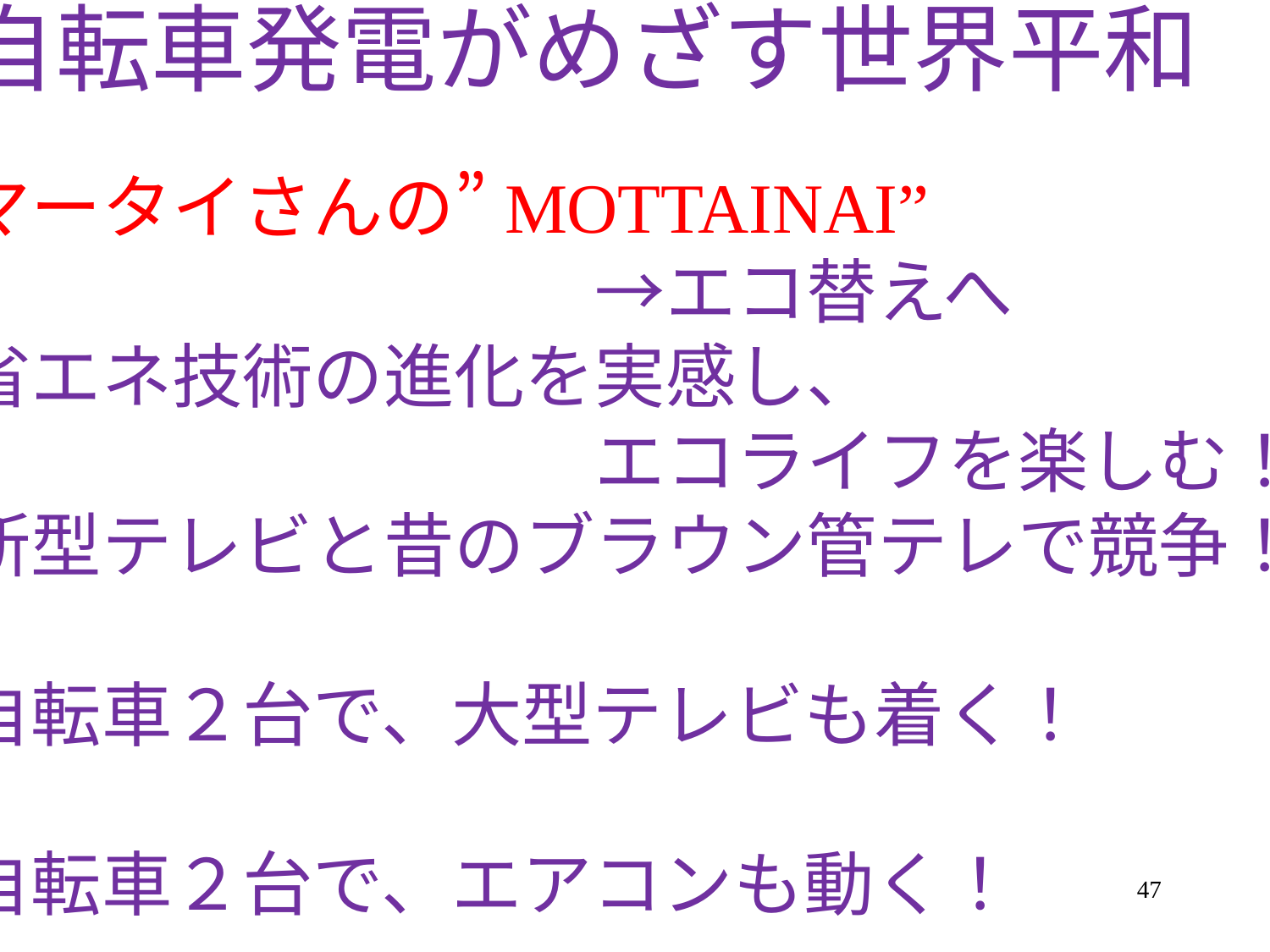

自転車発電がめざす世界平和

マータイさんの”MOTTAINAI”
　　　　　　　　　→エコ替えへ
省エネ技術の進化を実感し、
　　　　　　　　　エコライフを楽しむ！
新型テレビと昔のブラウン管テレで競争！

自転車２台で、大型テレビも着く！

自転車２台で、エアコンも動く！
47